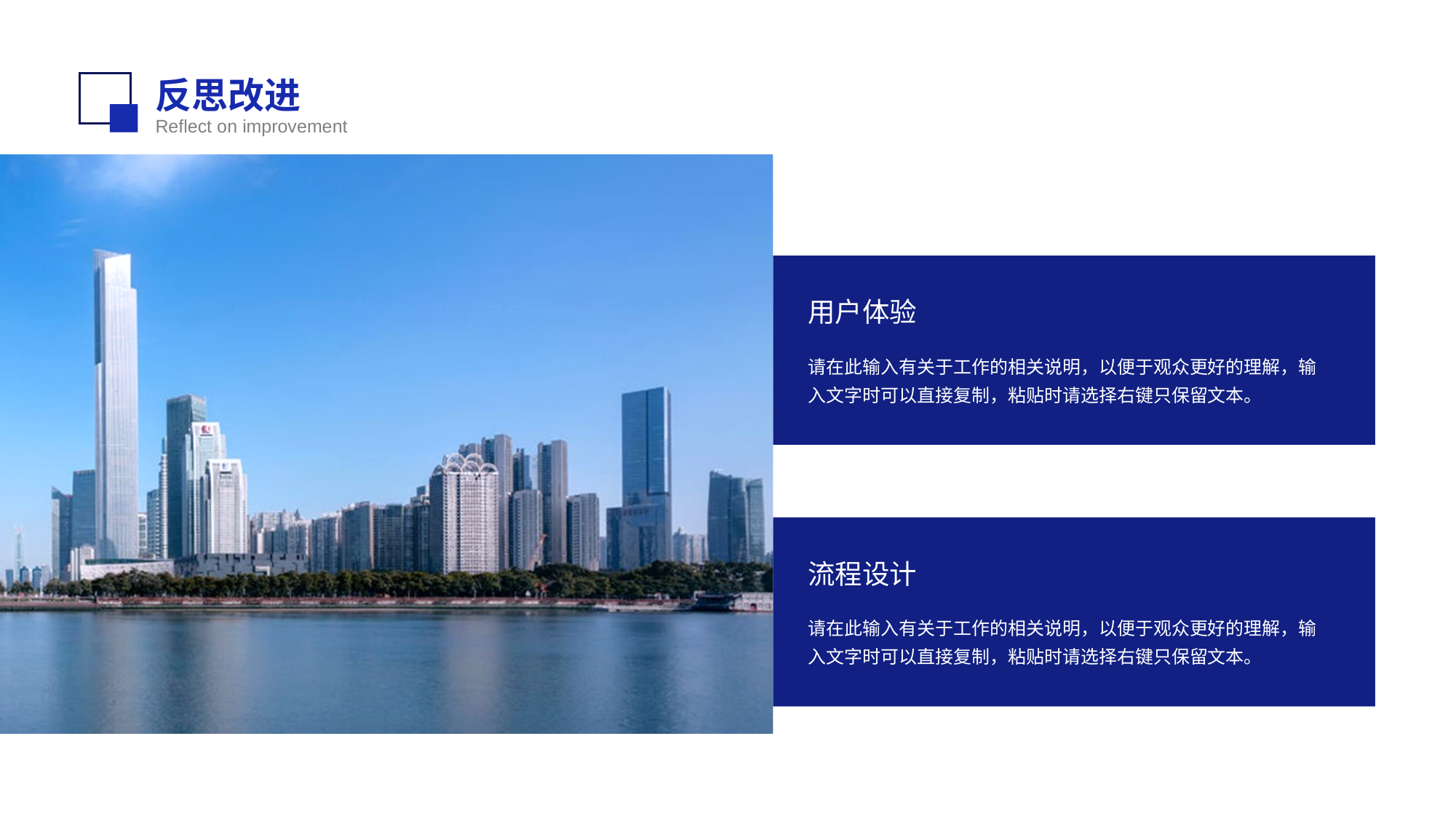

反思改进
Reflect on improvement

用户体验
请在此输入有关于工作的相关说明，以便于观众更好的理解，输入文字时可以直接复制，粘贴时请选择右键只保留文本。

流程设计
请在此输入有关于工作的相关说明，以便于观众更好的理解，输入文字时可以直接复制，粘贴时请选择右键只保留文本。